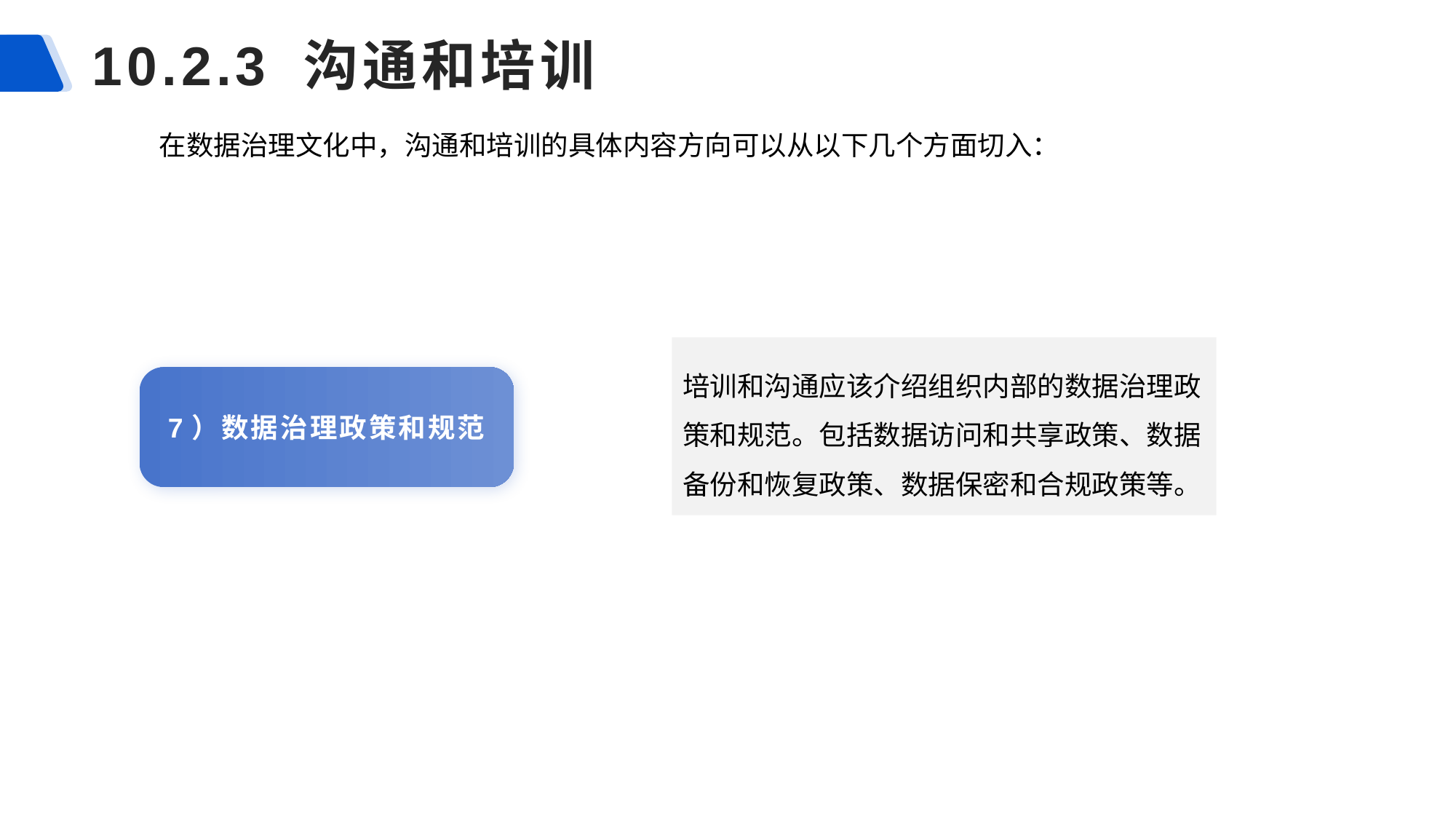

# 10.2.3 沟通和培训
在数据治理文化中，沟通和培训的具体内容方向可以从以下几个方面切入：
培训和沟通应该介绍组织内部的数据治理政策和规范。包括数据访问和共享政策、数据备份和恢复政策、数据保密和合规政策等。
7）数据治理政策和规范